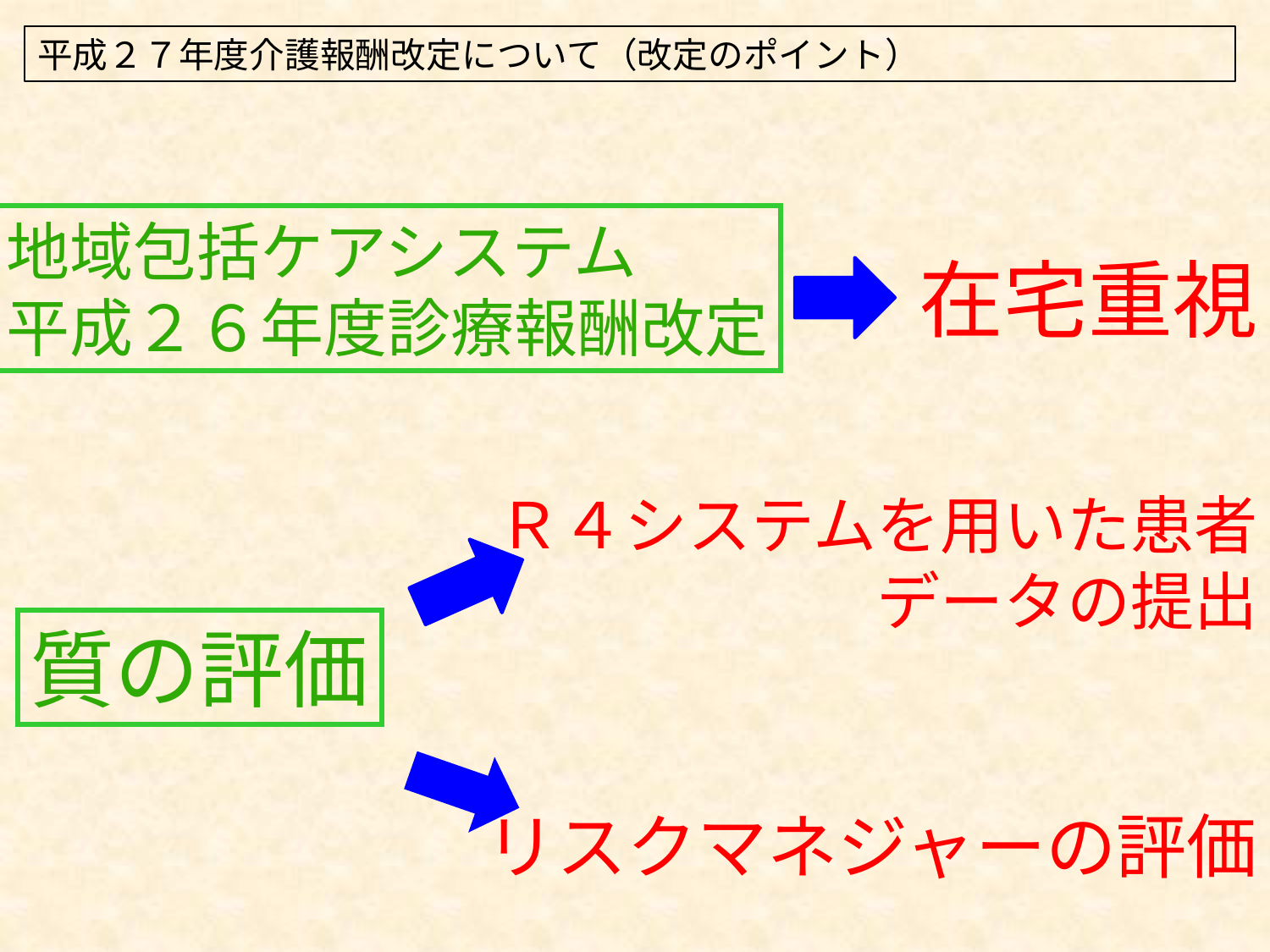

平成２７年度介護報酬改定について（改定のポイント）

地域包括ケアシステム
平成２６年度診療報酬改定
在宅重視

Ｒ４システムを用いた患者
データの提出

質の評価

リスクマネジャーの評価